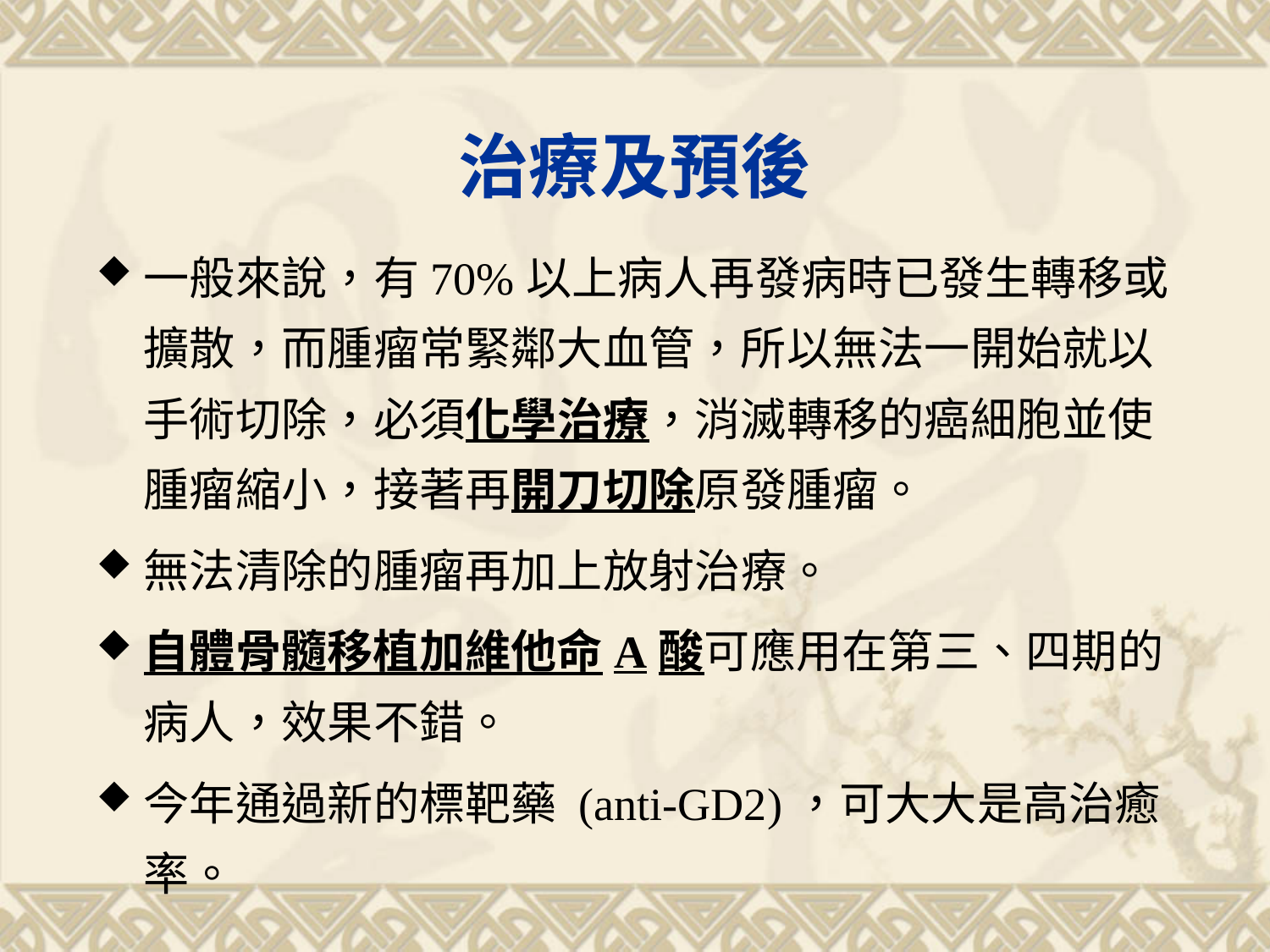

# 治療及預後
一般來說，有70%以上病人再發病時已發生轉移或擴散，而腫瘤常緊鄰大血管，所以無法一開始就以手術切除，必須化學治療，消滅轉移的癌細胞並使腫瘤縮小，接著再開刀切除原發腫瘤。
無法清除的腫瘤再加上放射治療。
自體骨髓移植加維他命A酸可應用在第三、四期的病人，效果不錯。
今年通過新的標靶藥 (anti-GD2)，可大大是高治癒率。